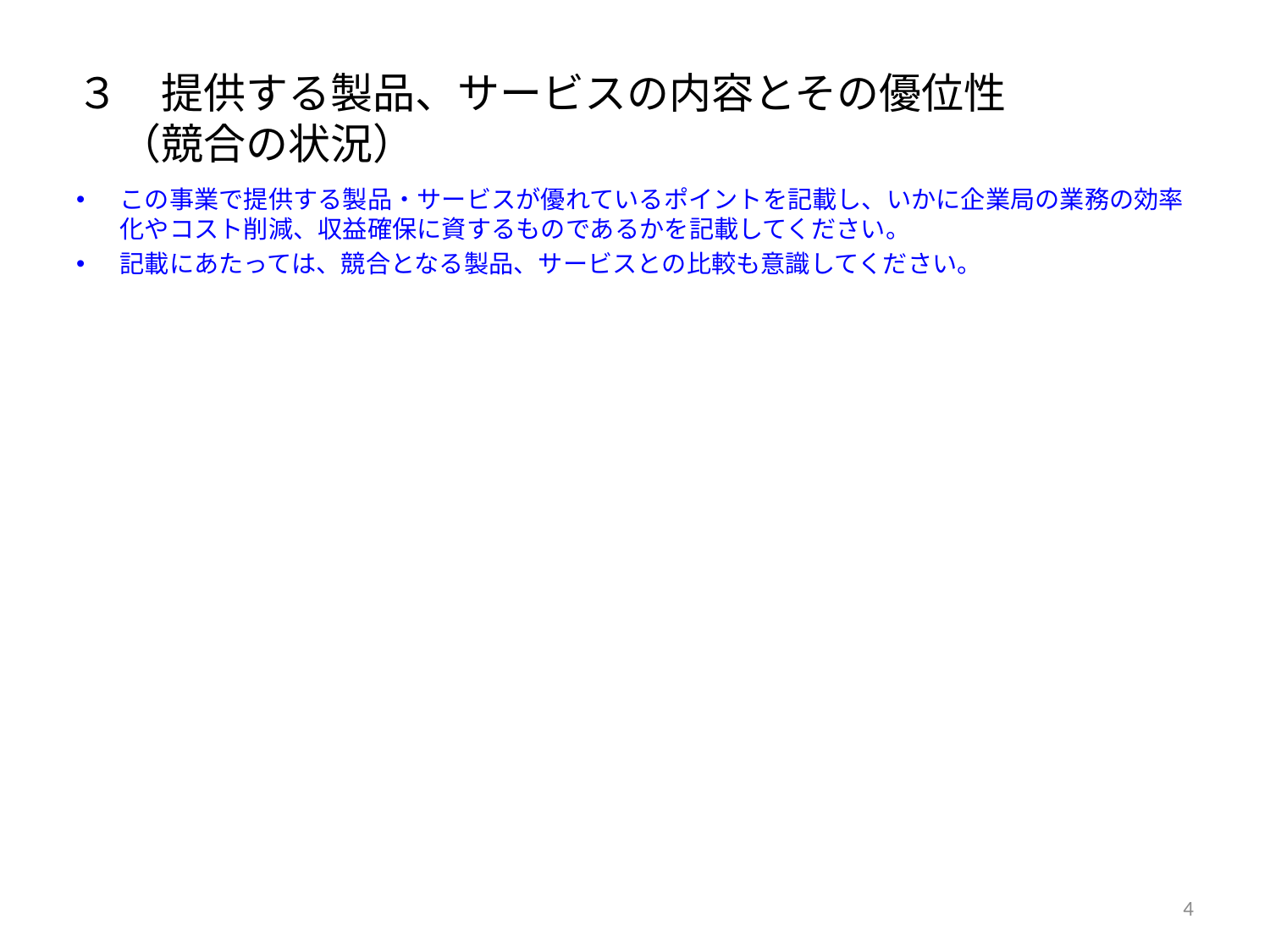

# ３　提供する製品、サービスの内容とその優位性 　（競合の状況）
この事業で提供する製品・サービスが優れているポイントを記載し、いかに企業局の業務の効率化やコスト削減、収益確保に資するものであるかを記載してください。
記載にあたっては、競合となる製品、サービスとの比較も意識してください。

4